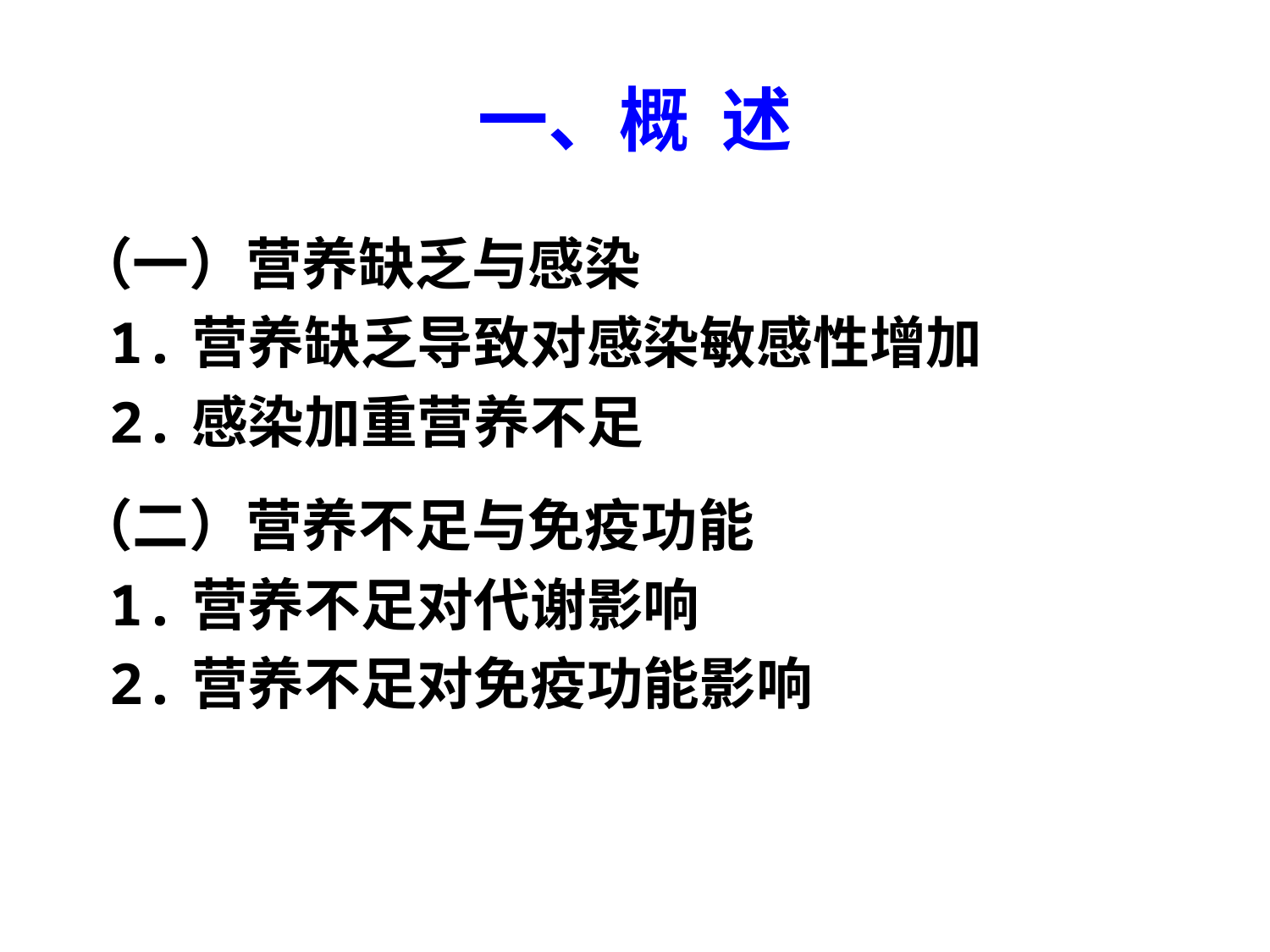

# 一、概  述
（一）营养缺乏与感染
 1.营养缺乏导致对感染敏感性增加
 2.感染加重营养不足

（二）营养不足与免疫功能
 1.营养不足对代谢影响
 2.营养不足对免疫功能影响